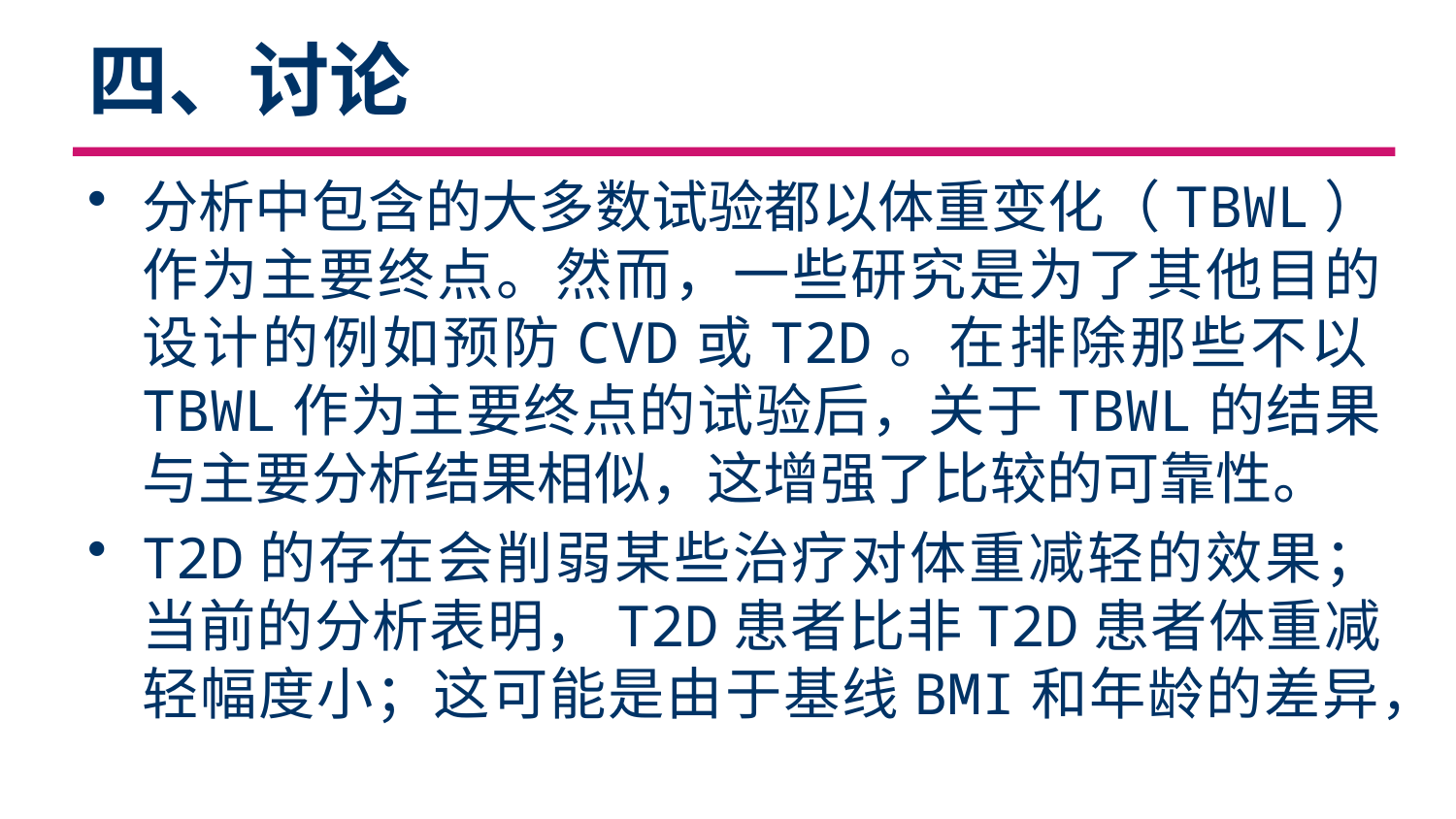

# 四、讨论

分析中包含的大多数试验都以体重变化（TBWL）作为主要终点。然而，一些研究是为了其他目的设计的例如预防CVD或T2D。在排除那些不以TBWL作为主要终点的试验后，关于TBWL的结果与主要分析结果相似，这增强了比较的可靠性。
T2D的存在会削弱某些治疗对体重减轻的效果；当前的分析表明，T2D患者比非T2D患者体重减轻幅度小；这可能是由于基线BMI和年龄的差异，